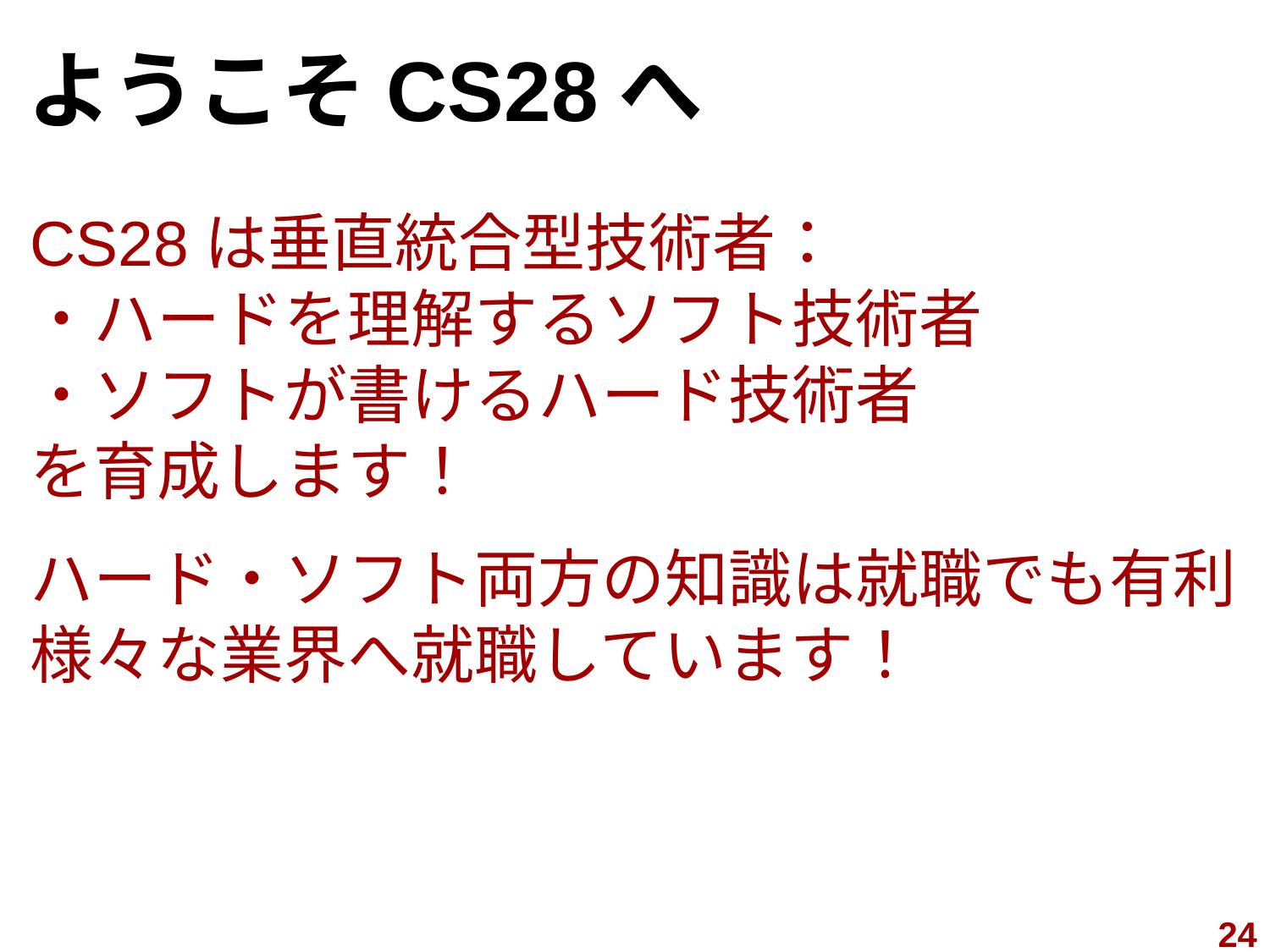

# ようこそCS28へ
CS28は垂直統合型技術者：
・ハードを理解するソフト技術者
・ソフトが書けるハード技術者
を育成します！
ハード・ソフト両方の知識は就職でも有利
様々な業界へ就職しています！
24